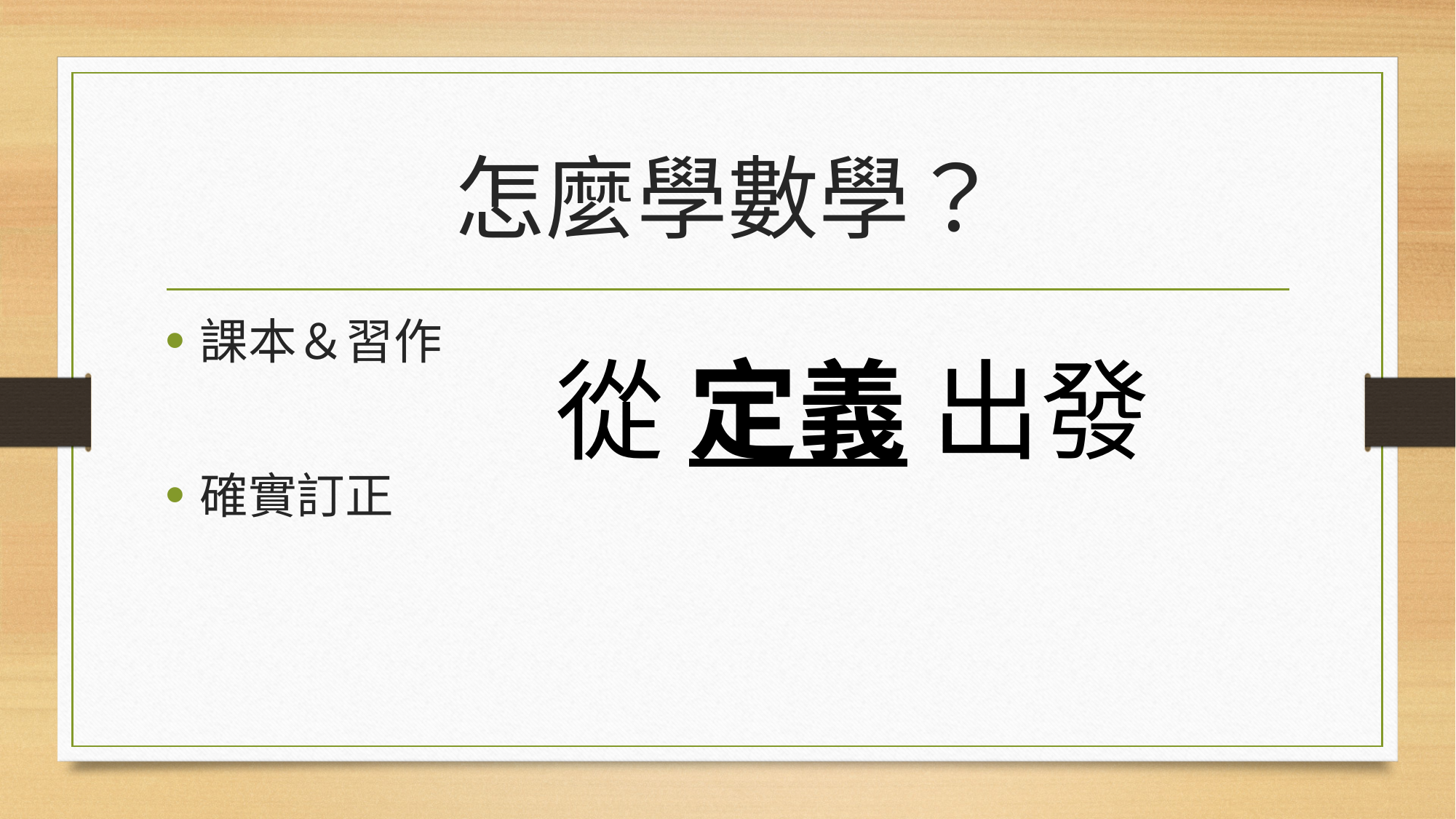

# 怎麼學數學？
課本＆習作

確實訂正
從 定義 出發